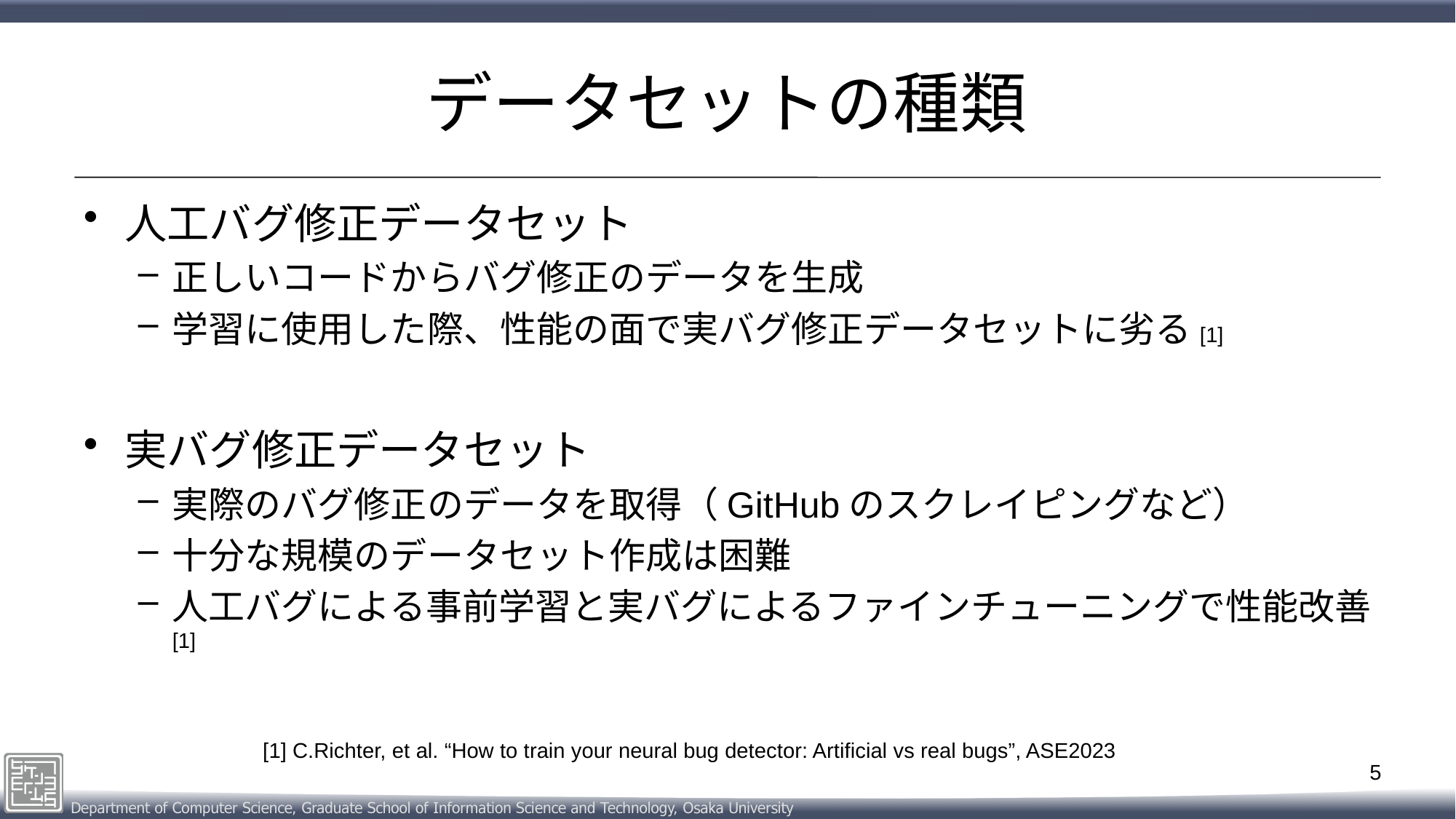

# データセットの種類
人工バグ修正データセット
正しいコードからバグ修正のデータを生成
学習に使用した際、性能の面で実バグ修正データセットに劣る[1]

実バグ修正データセット
実際のバグ修正のデータを取得（GitHubのスクレイピングなど）
十分な規模のデータセット作成は困難
人工バグによる事前学習と実バグによるファインチューニングで性能改善[1]

[1] C.Richter, et al. “How to train your neural bug detector: Artificial vs real bugs”, ASE2023
5